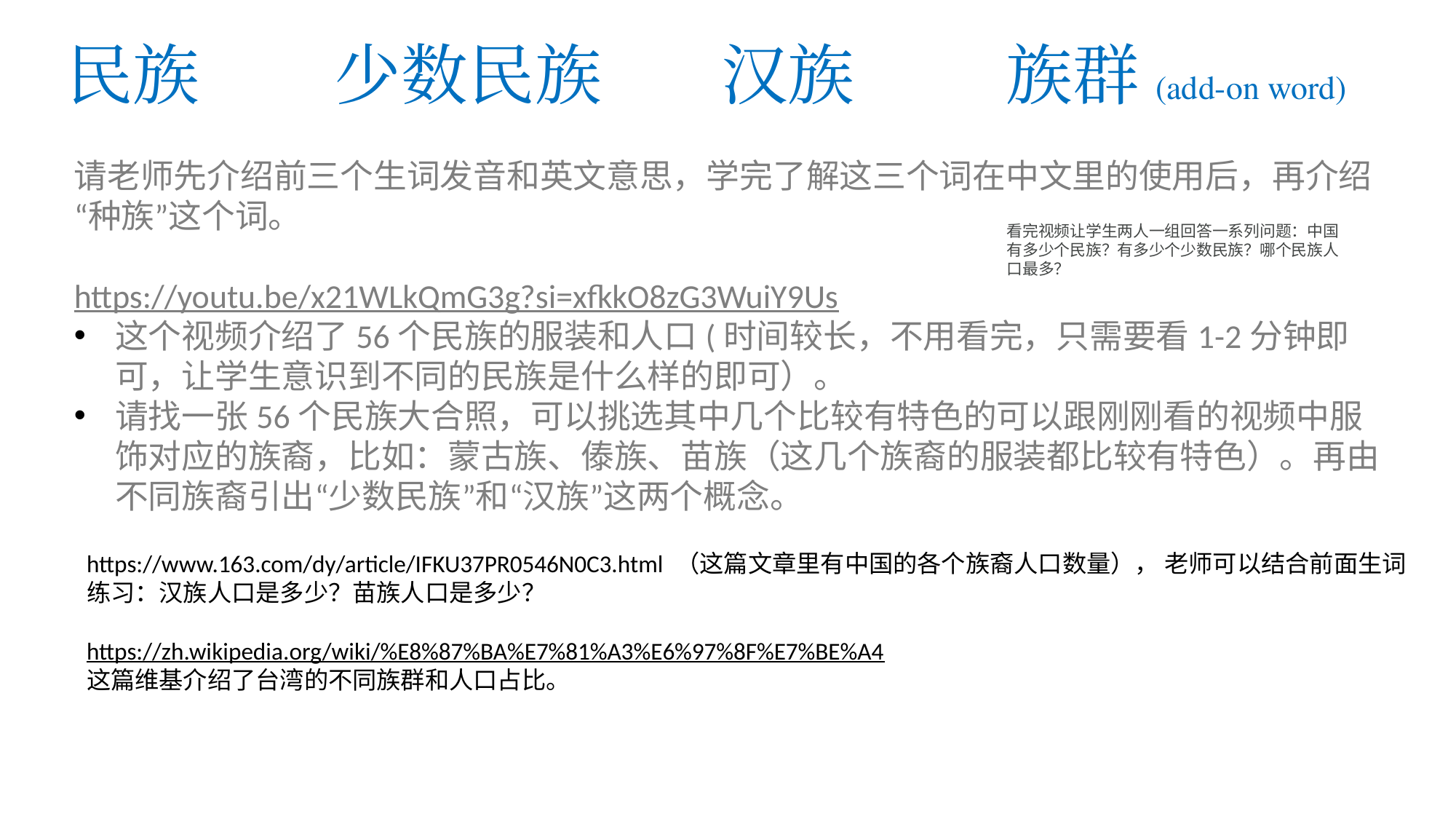

# 民族	   少数民族    	汉族	    族群(add-on word)
请老师先介绍前三个生词发音和英文意思，学完了解这三个词在中文里的使用后，再介绍“种族”这个词。

https://youtu.be/x21WLkQmG3g?si=xfkkO8zG3WuiY9Us
这个视频介绍了56个民族的服装和人口(时间较长，不用看完，只需要看1-2分钟即可，让学生意识到不同的民族是什么样的即可）。
请找一张56个民族大合照，可以挑选其中几个比较有特色的可以跟刚刚看的视频中服饰对应的族裔，比如：蒙古族、傣族、苗族（这几个族裔的服装都比较有特色）。再由不同族裔引出“少数民族”和“汉族”这两个概念。
看完视频让学生两人一组回答一系列问题：中国有多少个民族？有多少个少数民族？哪个民族人口最多？
https://www.163.com/dy/article/IFKU37PR0546N0C3.html （这篇文章里有中国的各个族裔人口数量）， 老师可以结合前面生词练习：汉族人口是多少？苗族人口是多少？

https://zh.wikipedia.org/wiki/%E8%87%BA%E7%81%A3%E6%97%8F%E7%BE%A4
这篇维基介绍了台湾的不同族群和人口占比。